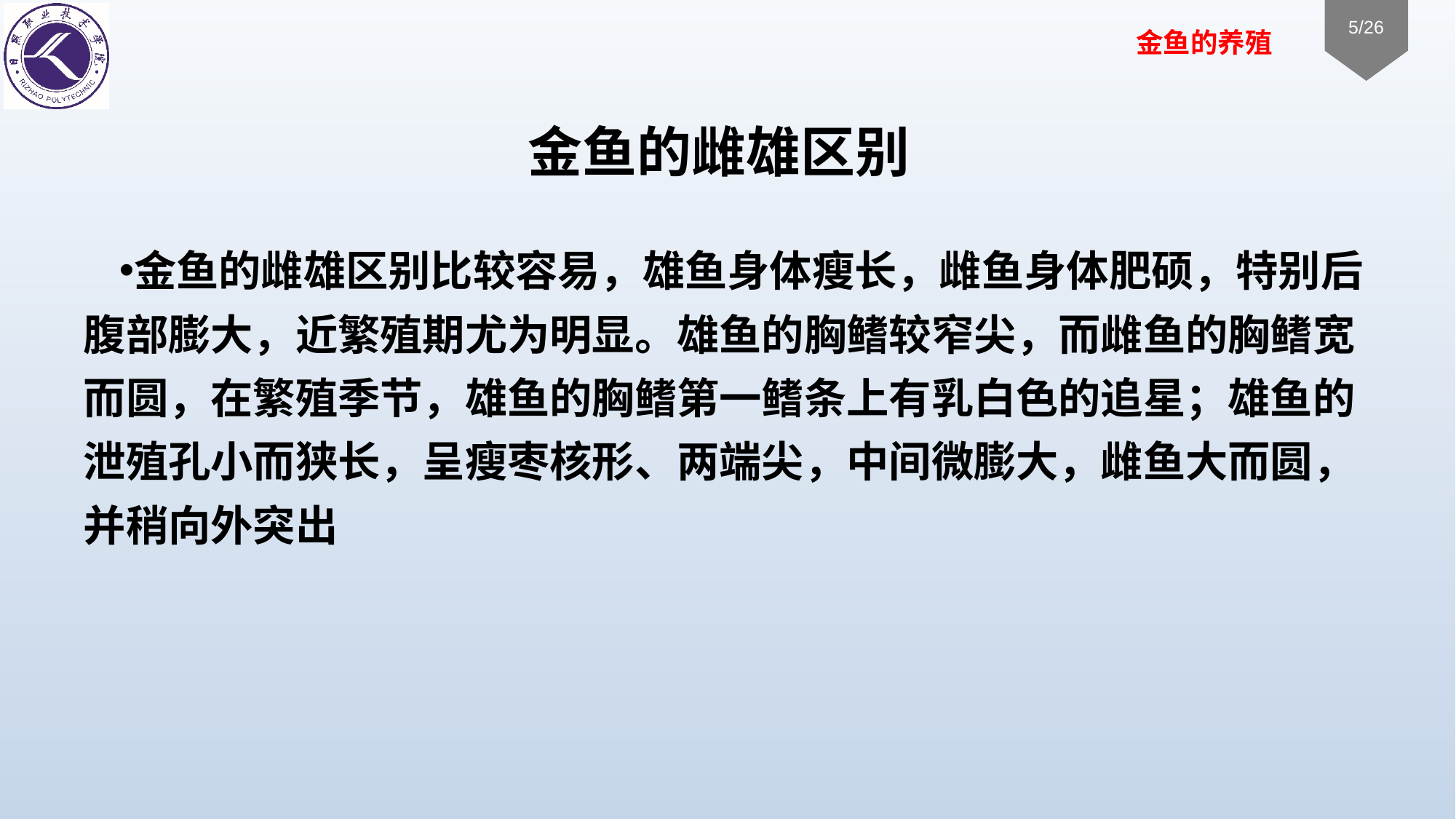

# 金鱼的雌雄区别
金鱼的雌雄区别比较容易，雄鱼身体瘦长，雌鱼身体肥硕，特别后腹部膨大，近繁殖期尤为明显。雄鱼的胸鳍较窄尖，而雌鱼的胸鳍宽而圆，在繁殖季节，雄鱼的胸鳍第一鳍条上有乳白色的追星；雄鱼的泄殖孔小而狭长，呈瘦枣核形、两端尖，中间微膨大，雌鱼大而圆，并稍向外突出